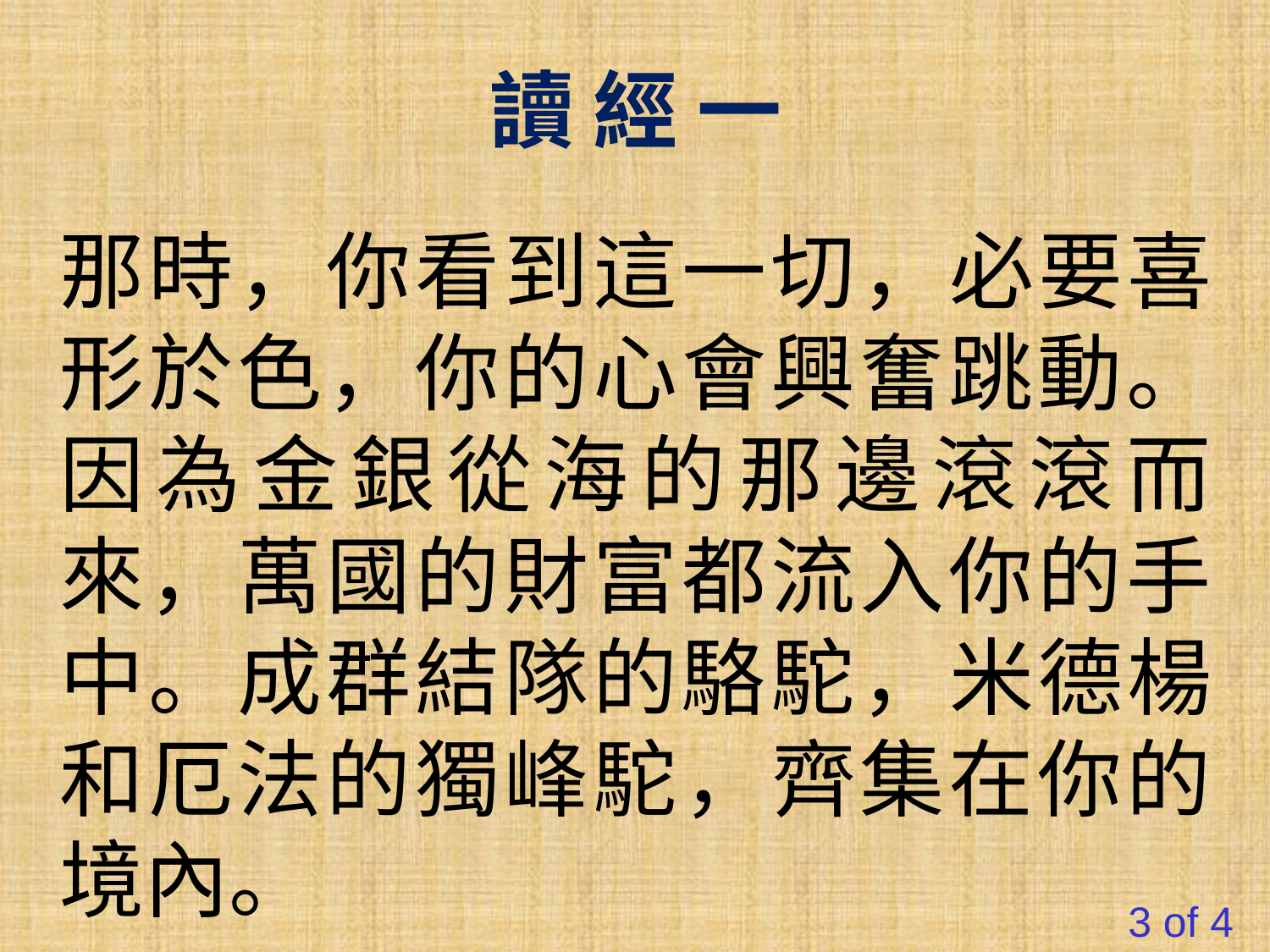

讀 經 一

那時，你看到這一切，必要喜形於色，你的心會興奮跳動。因為金銀從海的那邊滾滾而來，萬國的財富都流入你的手中。成群結隊的駱駝，米德楊和厄法的獨峰駝，齊集在你的境內。
#
3 of 4